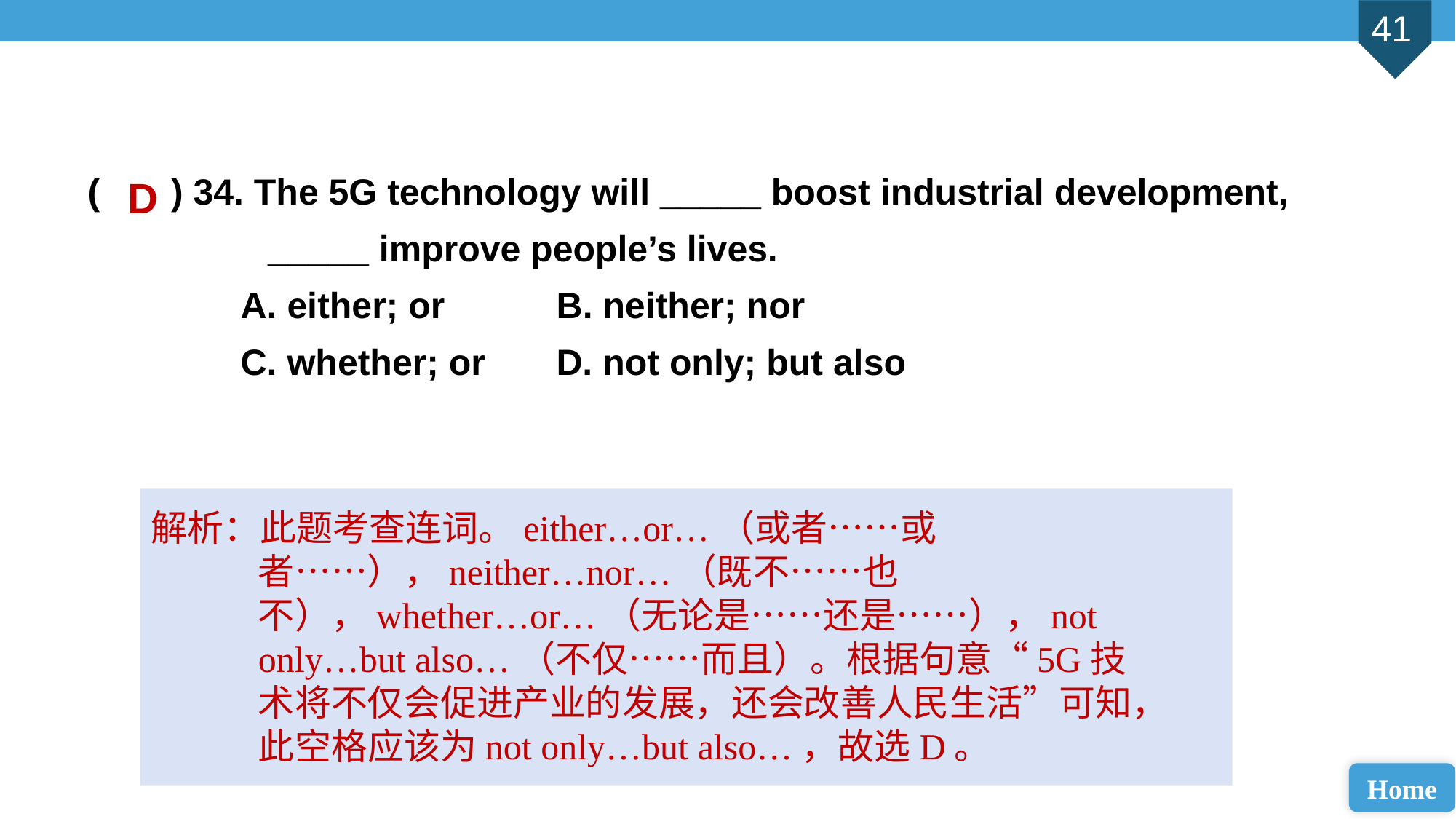

(       ) 34. The 5G technology will _____ boost industrial development, 	       _____ improve people’s lives.
               A. either; or           B. neither; nor
               C. whether; or       D. not only; but also
D

解析：此题考查连词。either…or…（或者……或者……），neither…nor…（既不……也不），whether…or…（无论是……还是……），not only…but also…（不仅……而且）。根据句意“5G技术将不仅会促进产业的发展，还会改善人民生活”可知，此空格应该为not only…but also…，故选D。